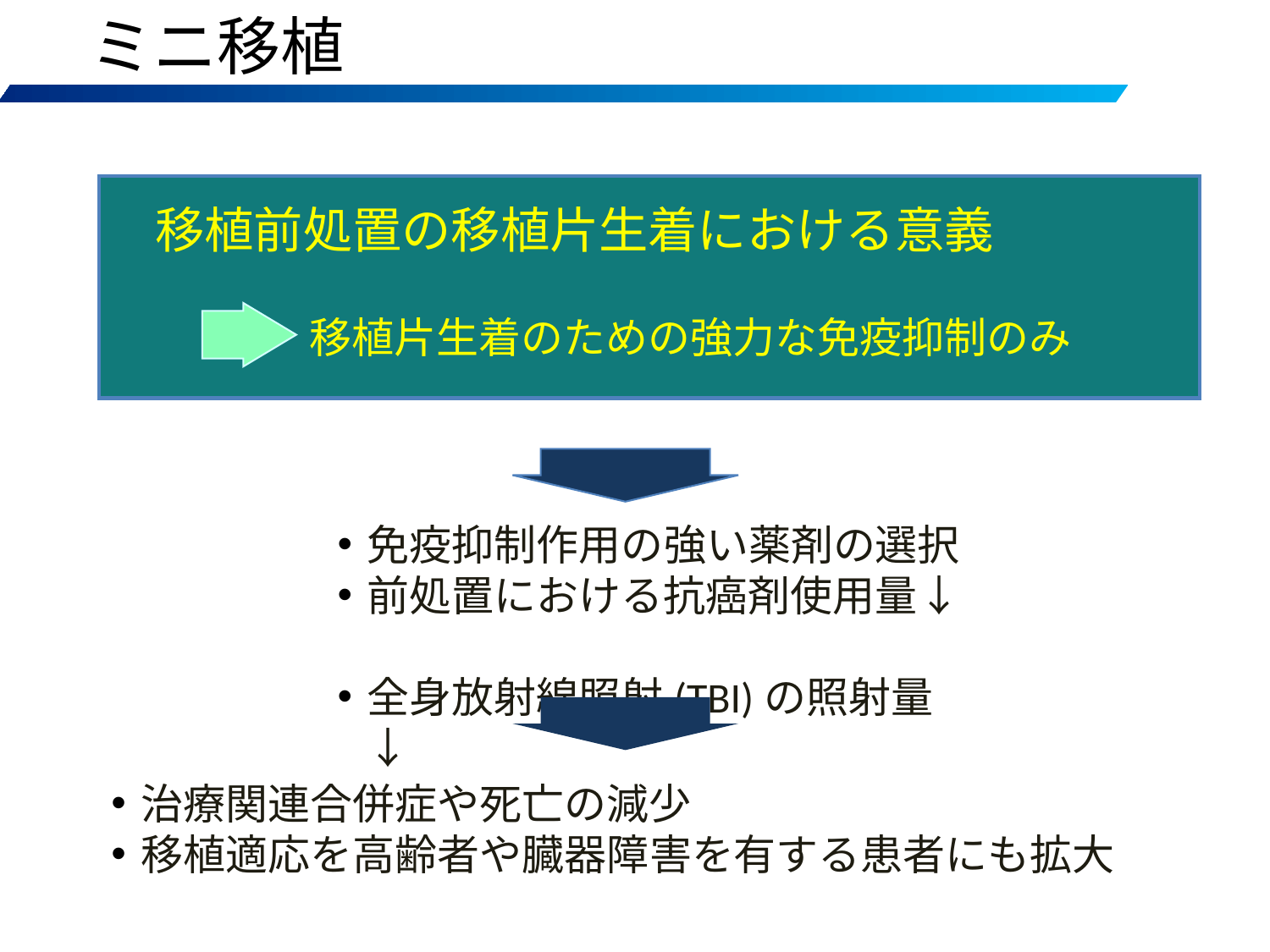

ミニ移植

移植前処置の移植片生着における意義

移植片生着のための強力な免疫抑制のみ

免疫抑制作用の強い薬剤の選択
前処置における抗癌剤使用量↓
全身放射線照射(TBI)の照射量↓

治療関連合併症や死亡の減少
移植適応を高齢者や臓器障害を有する患者にも拡大